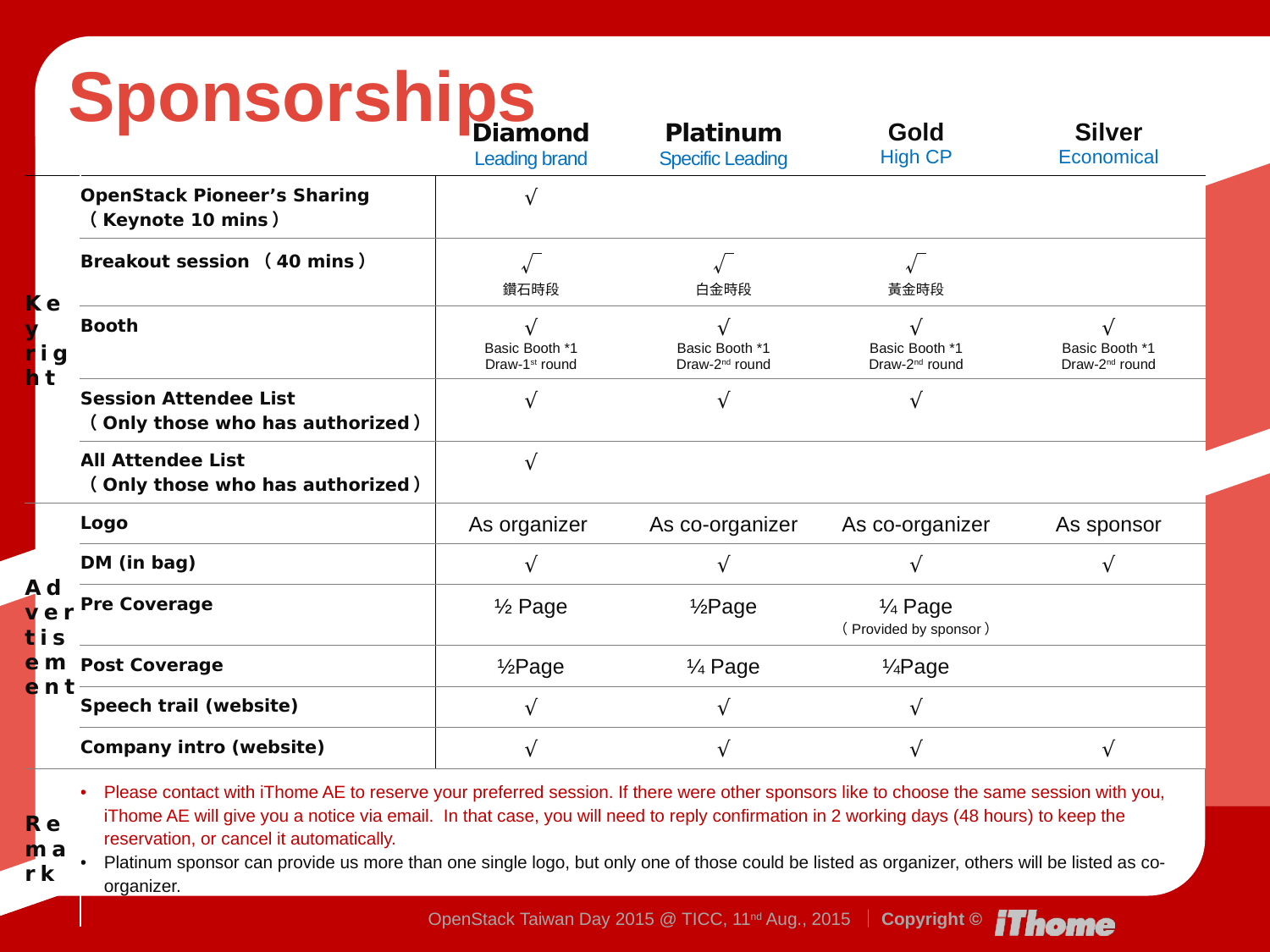

# Sponsorships
|  |  | Diamond Leading brand | Platinum Specific Leading | Gold High CP | Silver Economical |
| --- | --- | --- | --- | --- | --- |
| Key right | OpenStack Pioneer’s Sharing （Keynote 10 mins） | √ |  |  |  |
|  | Breakout session（40 mins） | √ 鑽石時段 | √ 白金時段 | √ 黃金時段 |  |
|  | Booth | √ Basic Booth \*1 Draw-1st round | √ Basic Booth \*1 Draw-2nd round | √ Basic Booth \*1 Draw-2nd round | √ Basic Booth \*1 Draw-2nd round |
|  | Session Attendee List （Only those who has authorized） | √ | √ | √ |  |
|  | All Attendee List （Only those who has authorized） | √ |  |  |  |
| Advertisement | Logo | As organizer | As co-organizer | As co-organizer | As sponsor |
|  | DM (in bag) | √ | √ | √ | √ |
|  | Pre Coverage | ½ Page | ½Page | ¼ Page （Provided by sponsor） |  |
|  | Post Coverage | ½Page | ¼ Page | ¼Page |  |
|  | Speech trail (website) | √ | √ | √ |  |
|  | Company intro (website) | √ | √ | √ | √ |
| Remark | Please contact with iThome AE to reserve your preferred session. If there were other sponsors like to choose the same session with you, iThome AE will give you a notice via email. In that case, you will need to reply confirmation in 2 working days (48 hours) to keep the reservation, or cancel it automatically. Platinum sponsor can provide us more than one single logo, but only one of those could be listed as organizer, others will be listed as co-organizer. |  |  |  |  |